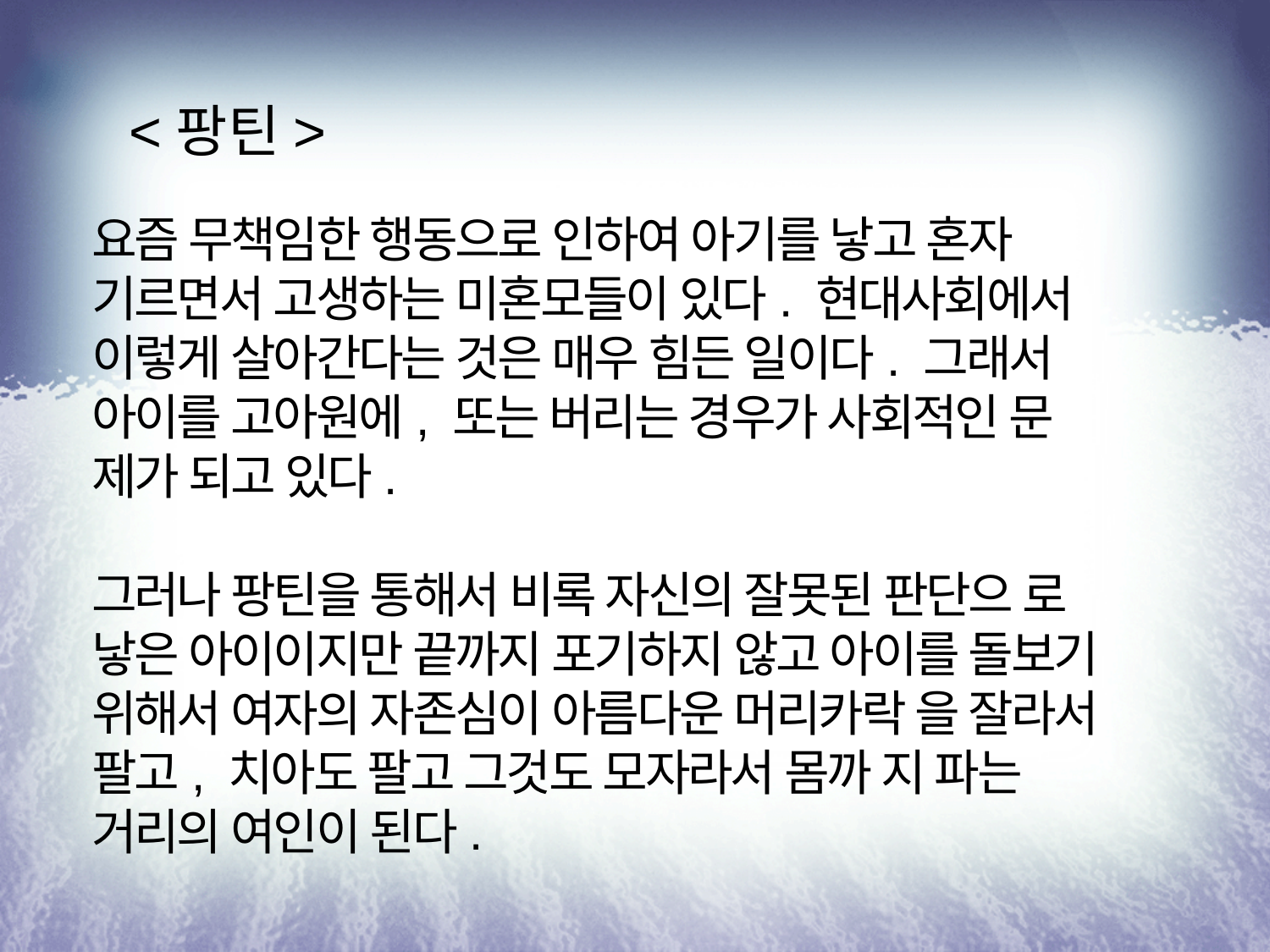

<팡틴>
요즘 무책임한 행동으로 인하여 아기를 낳고 혼자 기르면서 고생하는 미혼모들이 있다. 현대사회에서 이렇게 살아간다는 것은 매우 힘든 일이다. 그래서 아이를 고아원에, 또는 버리는 경우가 사회적인 문
제가 되고 있다.

그러나 팡틴을 통해서 비록 자신의 잘못된 판단으 로 낳은 아이이지만 끝까지 포기하지 않고 아이를 돌보기 위해서 여자의 자존심이 아름다운 머리카락 을 잘라서 팔고, 치아도 팔고 그것도 모자라서 몸까 지 파는 거리의 여인이 된다.